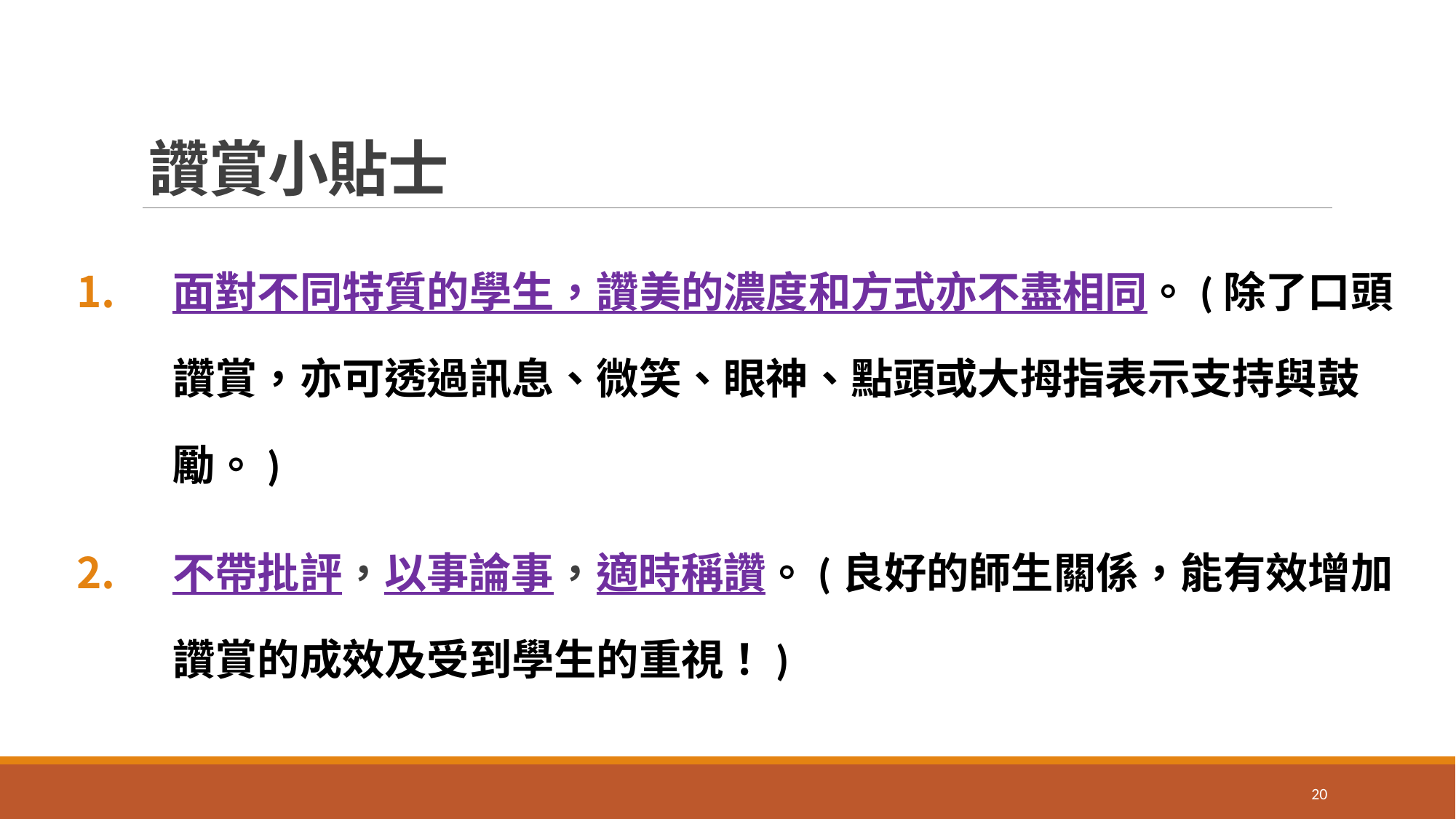

# 讚賞小貼士
面對不同特質的學生，讚美的濃度和方式亦不盡相同。(除了口頭讚賞，亦可透過訊息、微笑、眼神、點頭或大拇指表示支持與鼓勵。)
不帶批評，以事論事，適時稱讚。(良好的師生關係，能有效增加讚賞的成效及受到學生的重視！)

20